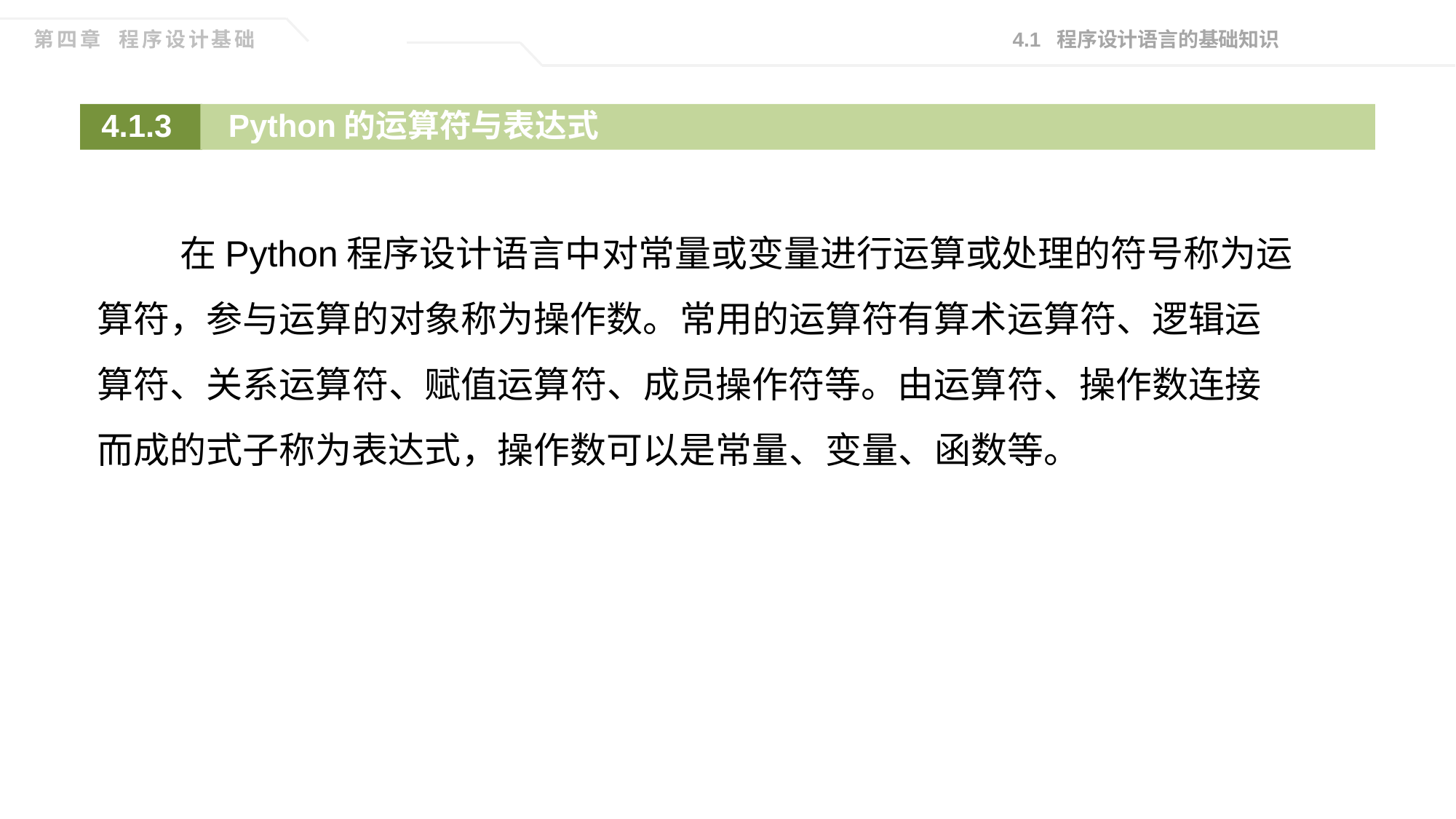

4.1  程序设计语言的基础知识
第四章  程序设计基础
Python的运算符与表达式
4.1.3

         在Python程序设计语言中对常量或变量进行运算或处理的符号称为运算符，参与运算的对象称为操作数。常用的运算符有算术运算符、逻辑运算符、关系运算符、赋值运算符、成员操作符等。由运算符、操作数连接而成的式子称为表达式，操作数可以是常量、变量、函数等。